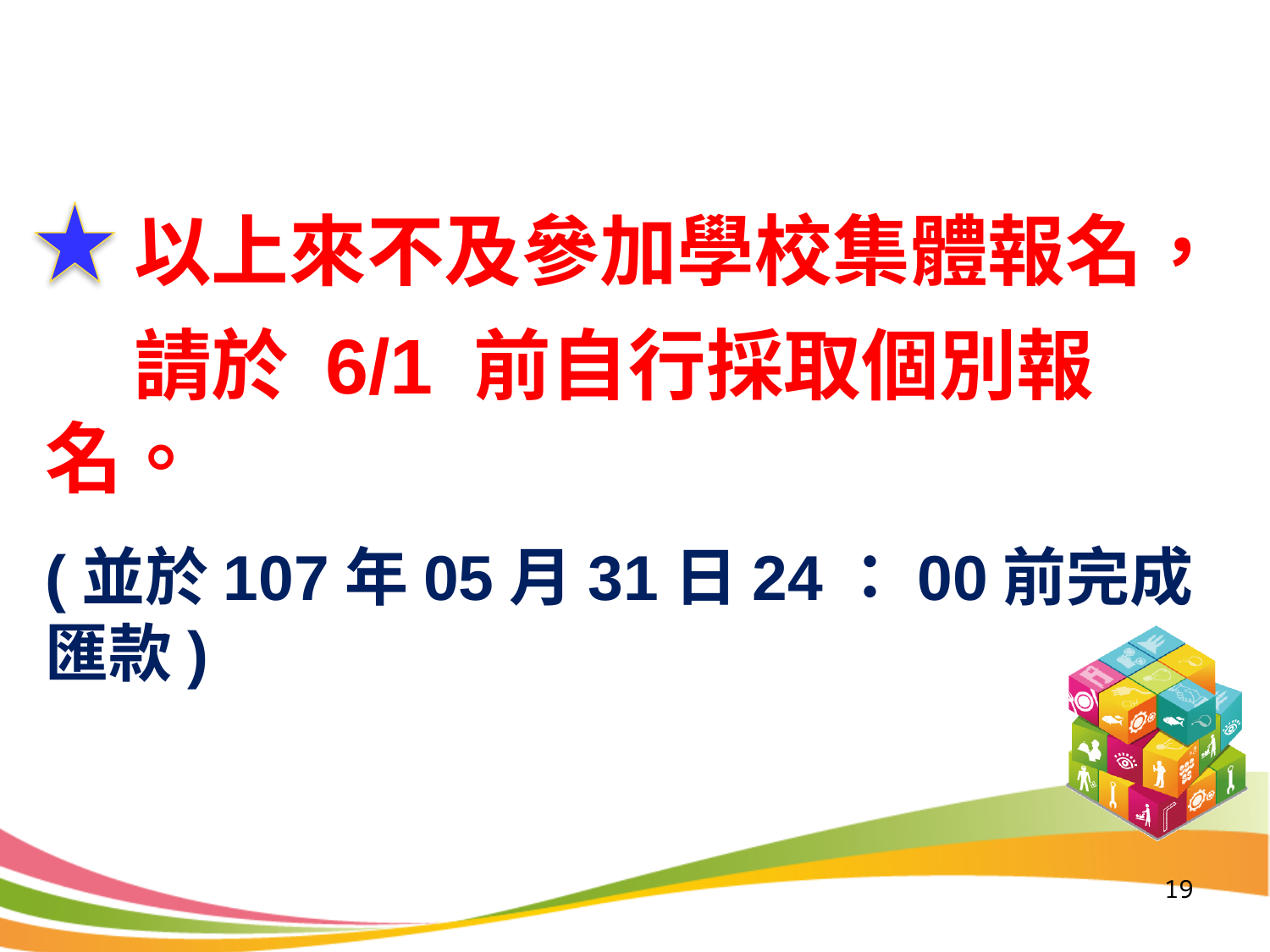

以上來不及參加學校集體報名，
    請於 6/1 前自行採取個別報名。
(並於107年05月31日24：00前完成匯款)

19